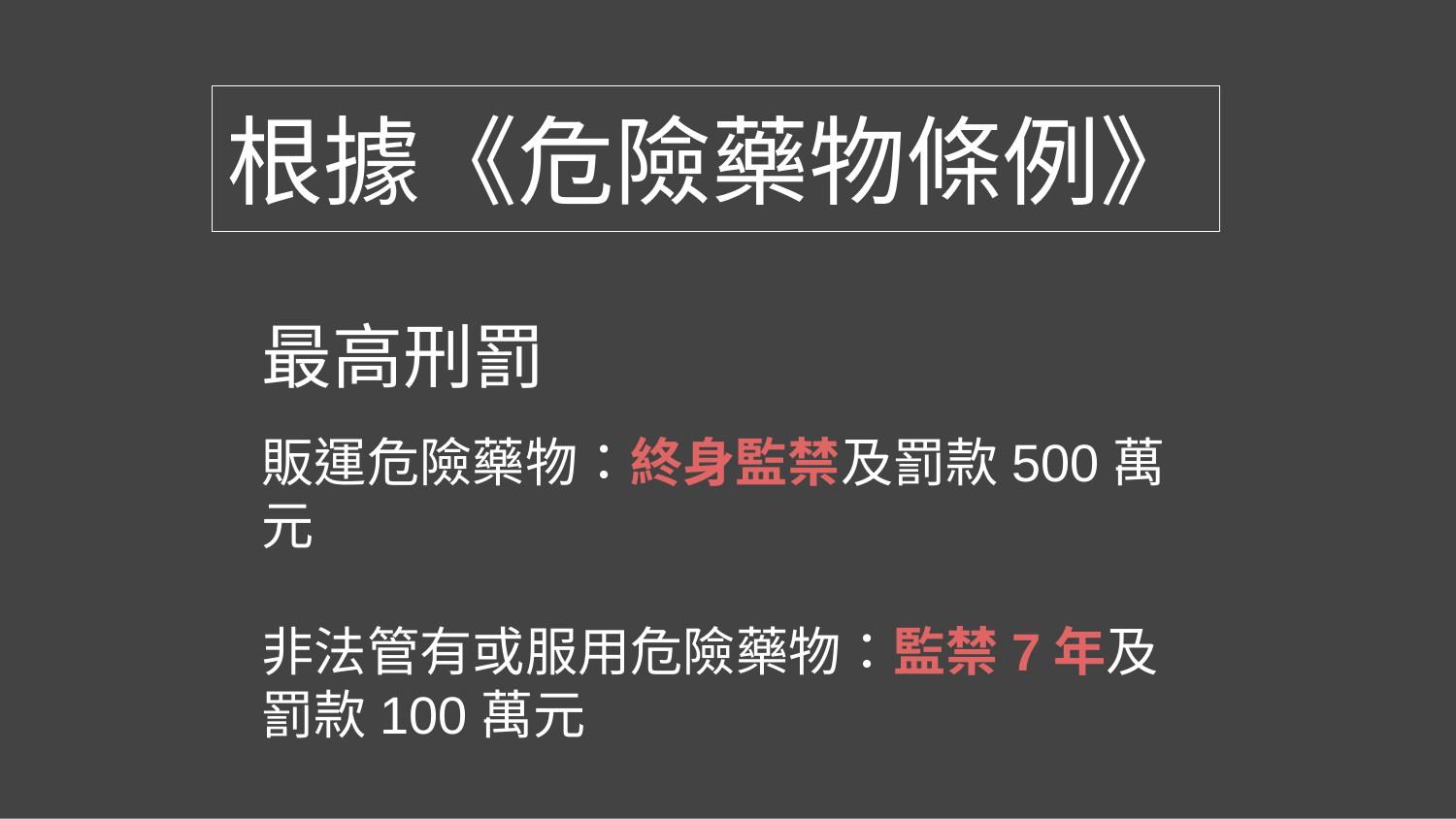

根據《危險藥物條例》
最高刑罰
販運危險藥物：終身監禁及罰款500萬元

非法管有或服用危險藥物：監禁7年及罰款100萬元